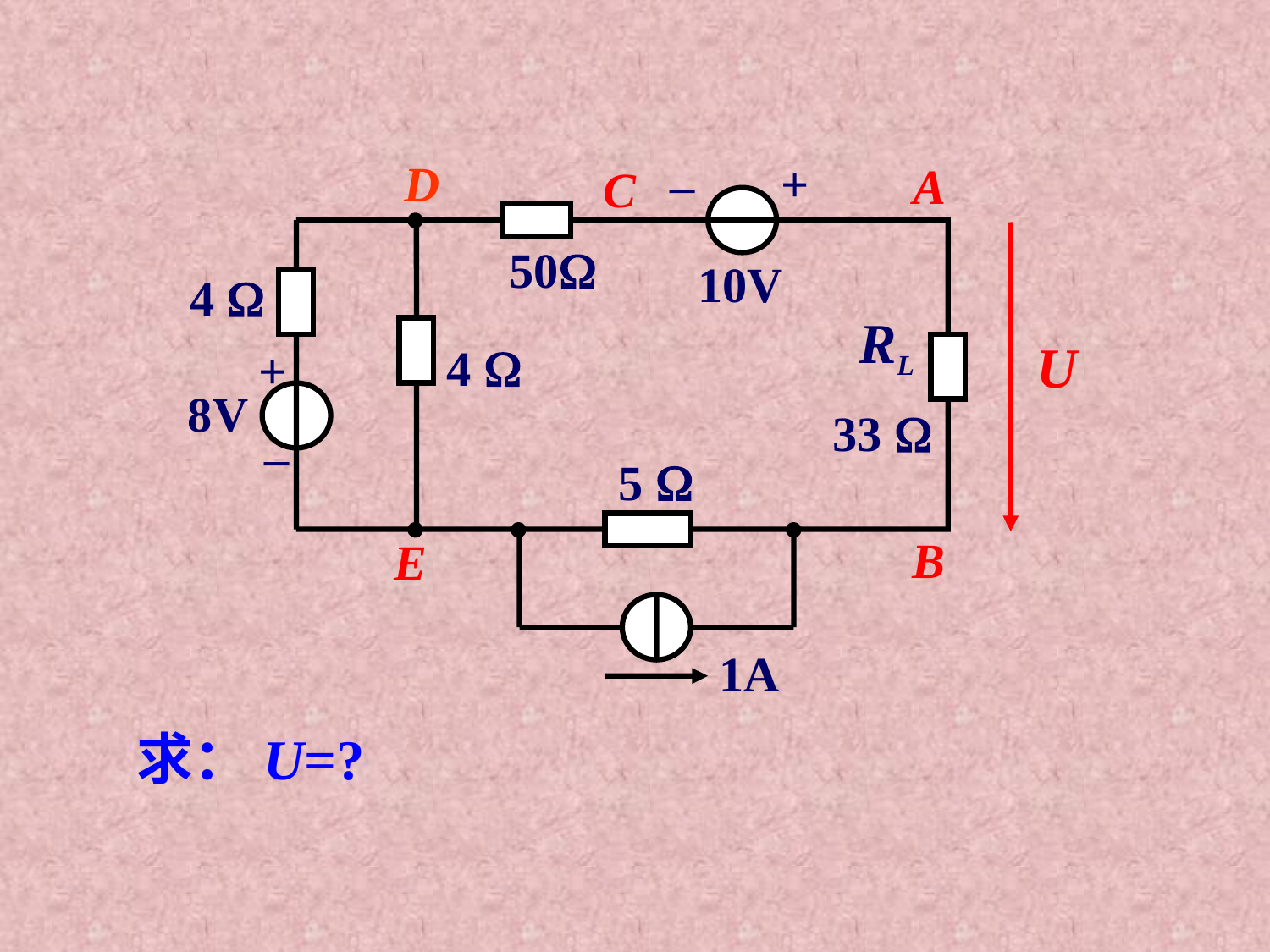

_
+
D
A
C

50Ω
10V
4 Ω

RL

4 Ω
+

8V

33 Ω
_
5 Ω

B
E

1A

U
求：U=?